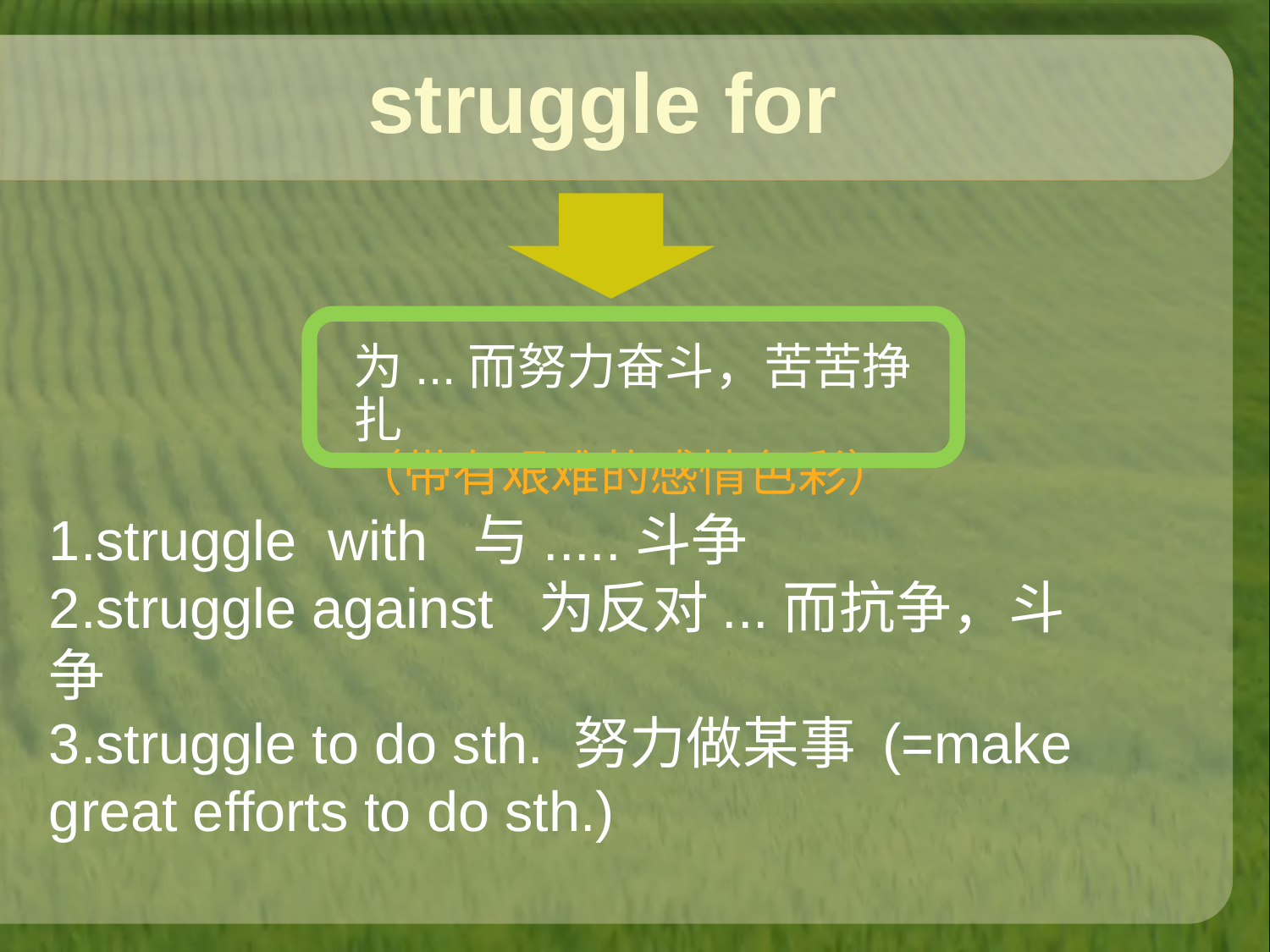

# struggle for

为...而努力奋斗，苦苦挣扎
（带有艰难的感情色彩）
1.struggle  with  与.....斗争
2.struggle against  为反对...而抗争，斗争
3.struggle to do sth. 努力做某事 (=make great efforts to do sth.)